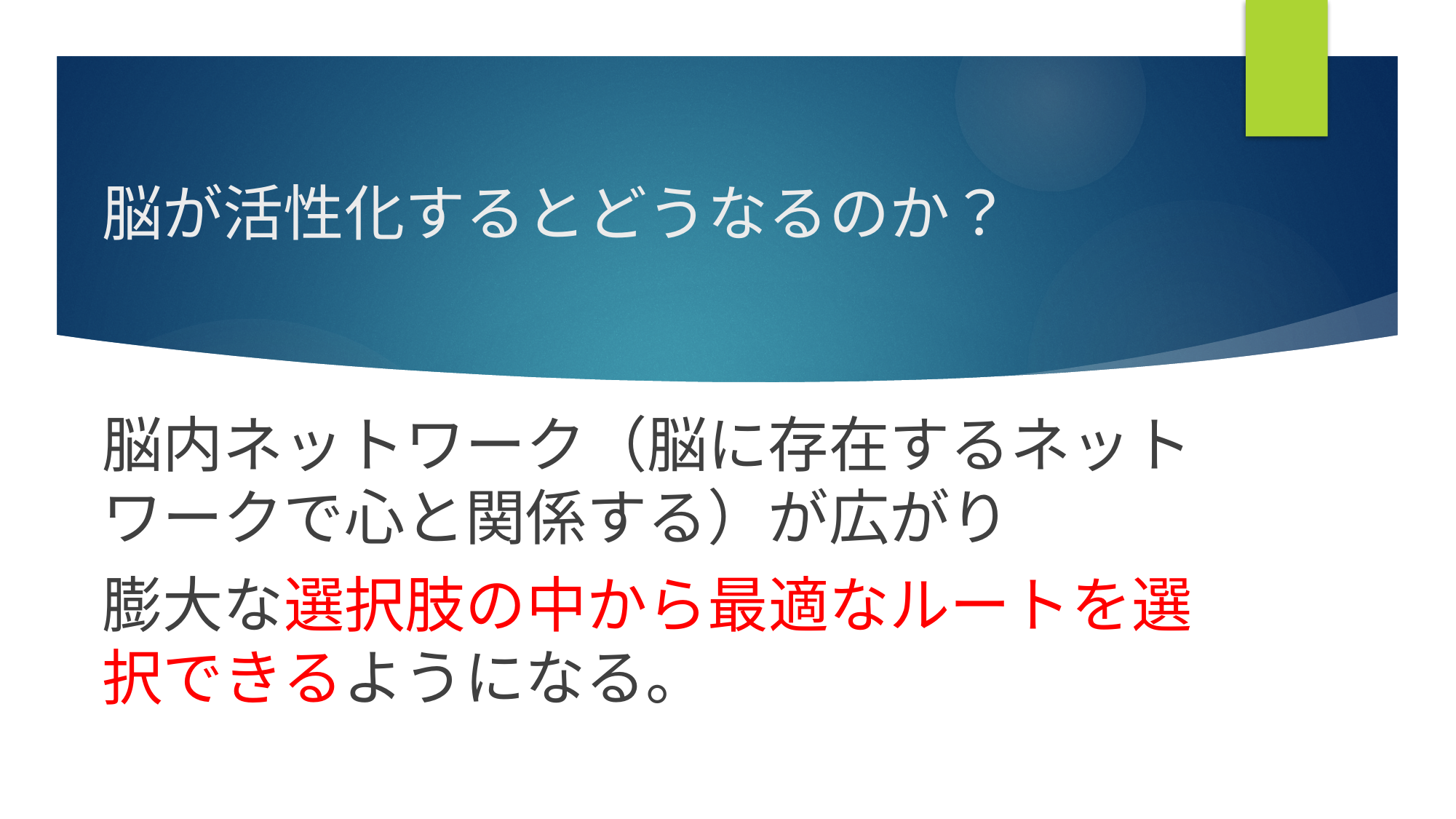

# 脳が活性化するとどうなるのか？
脳内ネットワーク（脳に存在するネットワークで心と関係する）が広がり
膨大な選択肢の中から最適なルートを選択できるようになる。